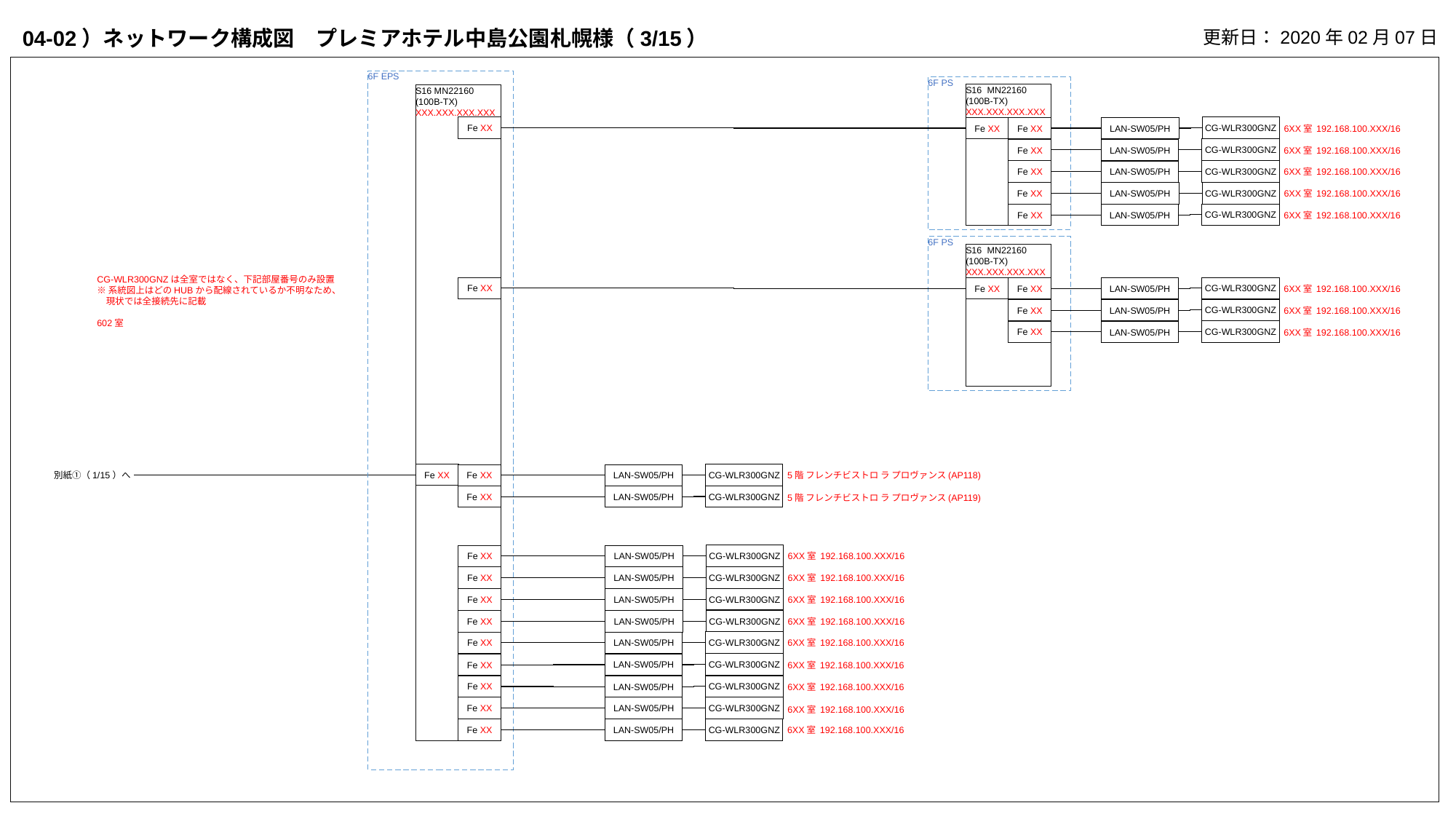

更新日：2020年02月07日
04-02）ネットワーク構成図　プレミアホテル中島公園札幌様（3/15）

6F EPS
6F PS
S16  MN22160
(100B-TX)
XXX.XXX.XXX.XXX
S16 MN22160
(100B-TX)
XXX.XXX.XXX.XXX

Fe XX
CG-WLR300GNZ
Fe XX
Fe XX
LAN-SW05/PH
6XX室 192.168.100.XXX/16
CG-WLR300GNZ
Fe XX
LAN-SW05/PH
6XX室 192.168.100.XXX/16
CG-WLR300GNZ
Fe XX
LAN-SW05/PH
6XX室 192.168.100.XXX/16
CG-WLR300GNZ
Fe XX
LAN-SW05/PH
6XX室 192.168.100.XXX/16
CG-WLR300GNZ
LAN-SW05/PH
Fe XX
6XX室 192.168.100.XXX/16
CG-WLR300GNZは全室ではなく、下記部屋番号のみ設置
※系統図上はどのHUBから配線されているか不明なため、
　現状では全接続先に記載

602室
6F PS
S16  MN22160
(100B-TX)
XXX.XXX.XXX.XXX
Fe XX
CG-WLR300GNZ
Fe XX
Fe XX
LAN-SW05/PH
6XX室 192.168.100.XXX/16
CG-WLR300GNZ
Fe XX
LAN-SW05/PH
6XX室 192.168.100.XXX/16
CG-WLR300GNZ
Fe XX
LAN-SW05/PH
6XX室 192.168.100.XXX/16
Fe XX
別紙①（1/15）へ
CG-WLR300GNZ
Fe XX
LAN-SW05/PH
5階 フレンチビストロ ラ プロヴァンス(AP118)
CG-WLR300GNZ
Fe XX
LAN-SW05/PH
5階 フレンチビストロ ラ プロヴァンス(AP119)
CG-WLR300GNZ
Fe XX
LAN-SW05/PH
6XX室 192.168.100.XXX/16
CG-WLR300GNZ
Fe XX
LAN-SW05/PH
6XX室 192.168.100.XXX/16
CG-WLR300GNZ
Fe XX
LAN-SW05/PH
6XX室 192.168.100.XXX/16
CG-WLR300GNZ
Fe XX
LAN-SW05/PH
6XX室 192.168.100.XXX/16
CG-WLR300GNZ
LAN-SW05/PH
Fe XX
6XX室 192.168.100.XXX/16
CG-WLR300GNZ
LAN-SW05/PH
6XX室 192.168.100.XXX/16
Fe XX
CG-WLR300GNZ
Fe XX
LAN-SW05/PH
6XX室 192.168.100.XXX/16
CG-WLR300GNZ
LAN-SW05/PH
Fe XX
6XX室 192.168.100.XXX/16
CG-WLR300GNZ
LAN-SW05/PH
6XX室 192.168.100.XXX/16
Fe XX